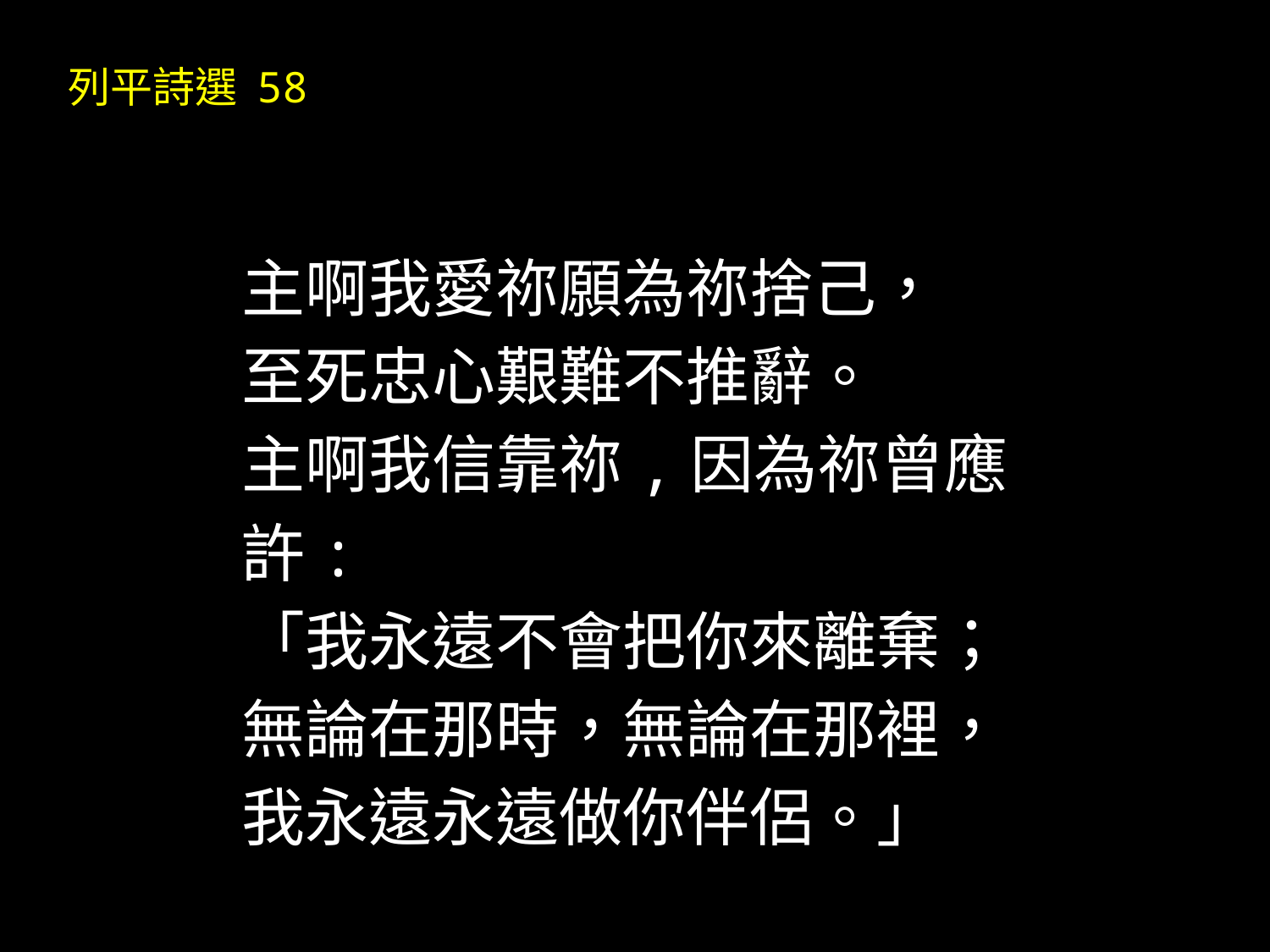

列平詩選 58
主啊我愛祢願為祢捨己，
至死忠心艱難不推辭。
主啊我信靠祢,因為祢曾應許:
「我永遠不會把你來離棄；
無論在那時，無論在那裡，
我永遠永遠做你伴侶。」